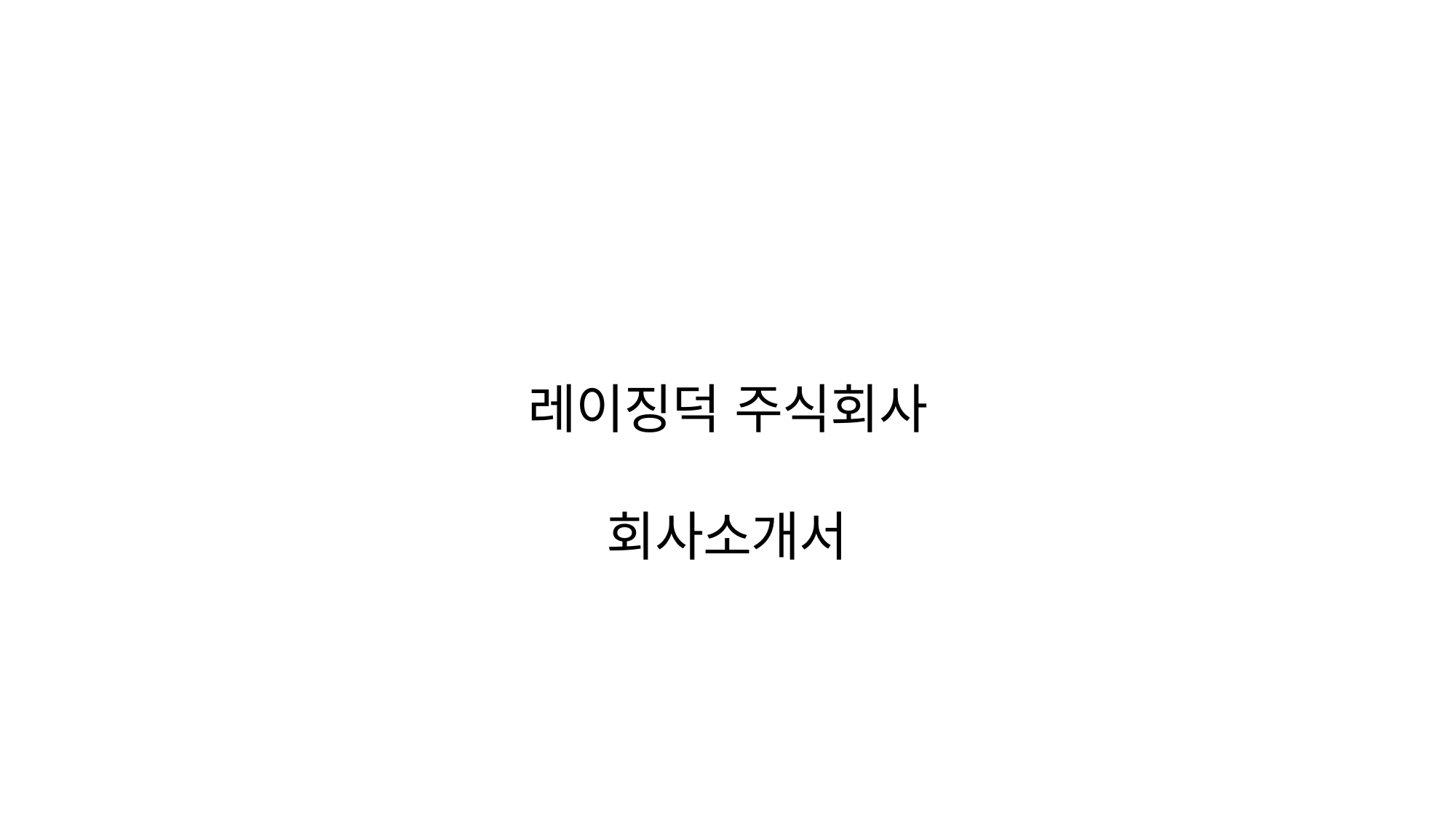

| 레이징덕 주식회사 |
| --- |
| 회사소개서 |